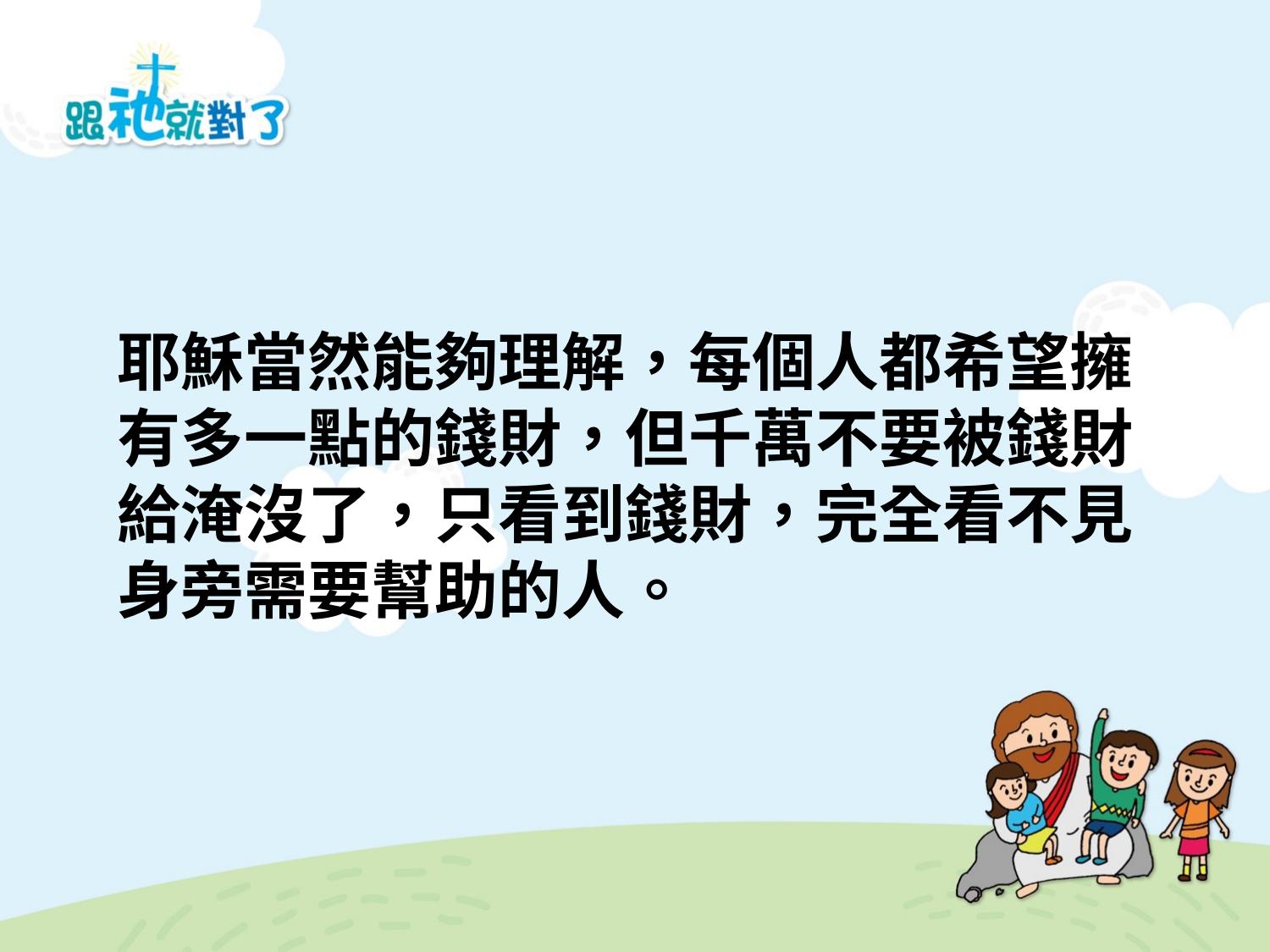

耶穌當然能夠理解，每個人都希望擁有多一點的錢財，但千萬不要被錢財給淹沒了，只看到錢財，完全看不見身旁需要幫助的人。